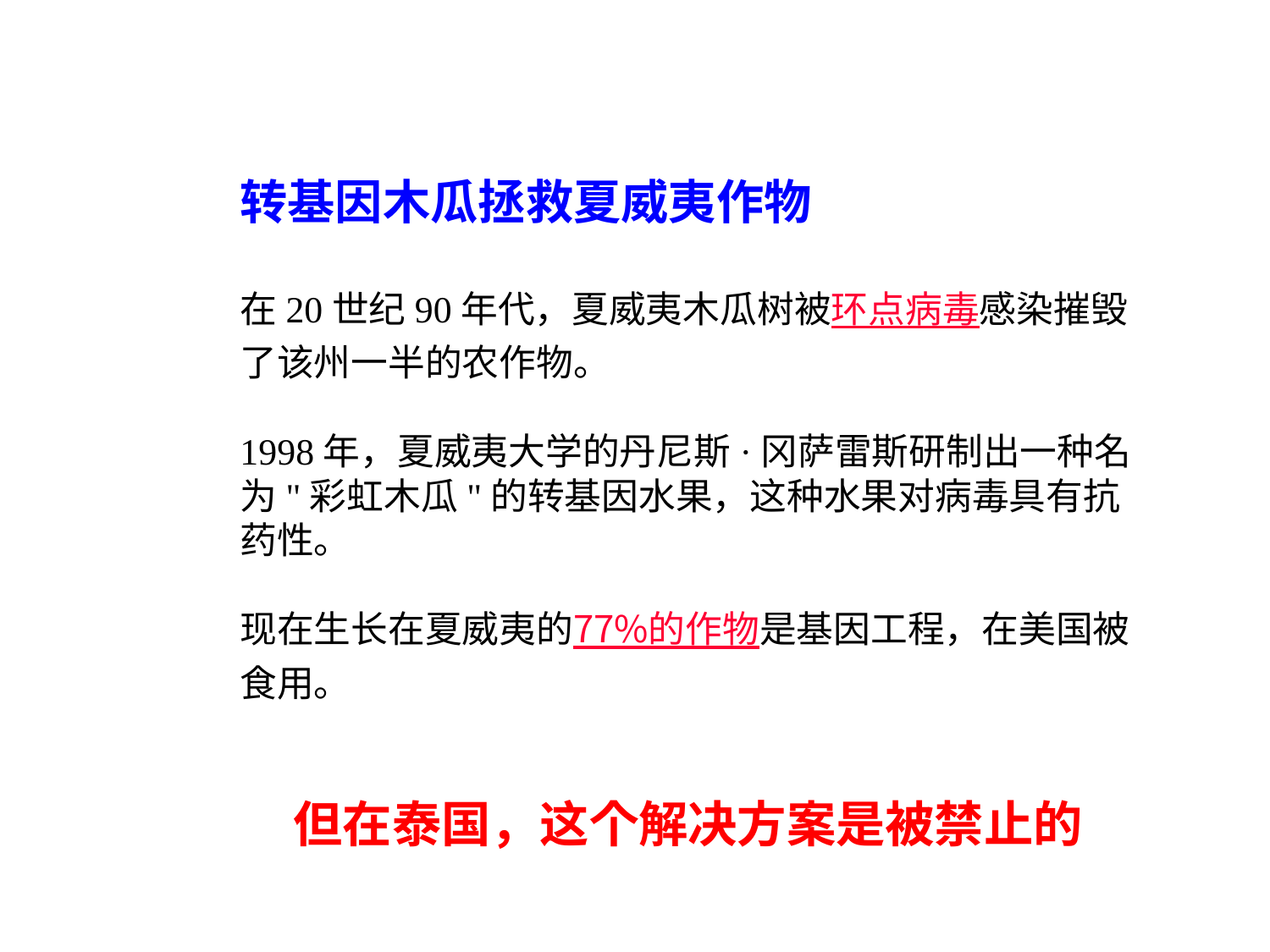

转基因木瓜拯救夏威夷作物

在20世纪90年代，夏威夷木瓜树被环点病毒感染摧毁了该州一半的农作物。

1998年，夏威夷大学的丹尼斯·冈萨雷斯研制出一种名为"彩虹木瓜"的转基因水果，这种水果对病毒具有抗药性。

现在生长在夏威夷的77%的作物是基因工程，在美国被食用。

但在泰国，这个解决方案是被禁止的